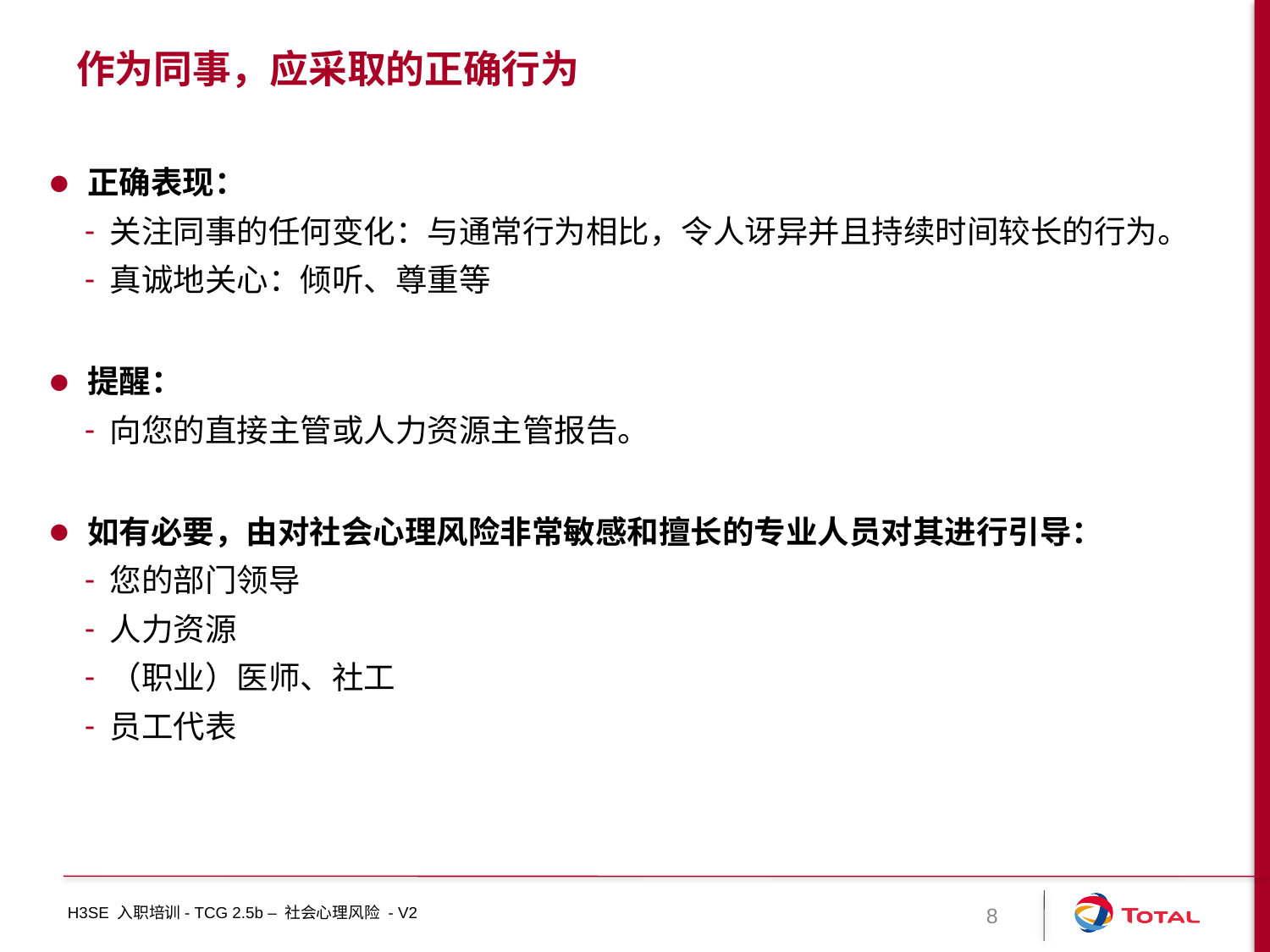

# 作为同事，应采取的正确行为
正确表现：
关注同事的任何变化：与通常行为相比，令人讶异并且持续时间较长的行为。
真诚地关心：倾听、尊重等

提醒：
向您的直接主管或人力资源主管报告。

如有必要，由对社会心理风险非常敏感和擅长的专业人员对其进行引导：
您的部门领导
人力资源
（职业）医师、社工
员工代表

8
H3SE 入职培训- TCG 2.5b – 社会心理风险 - V2